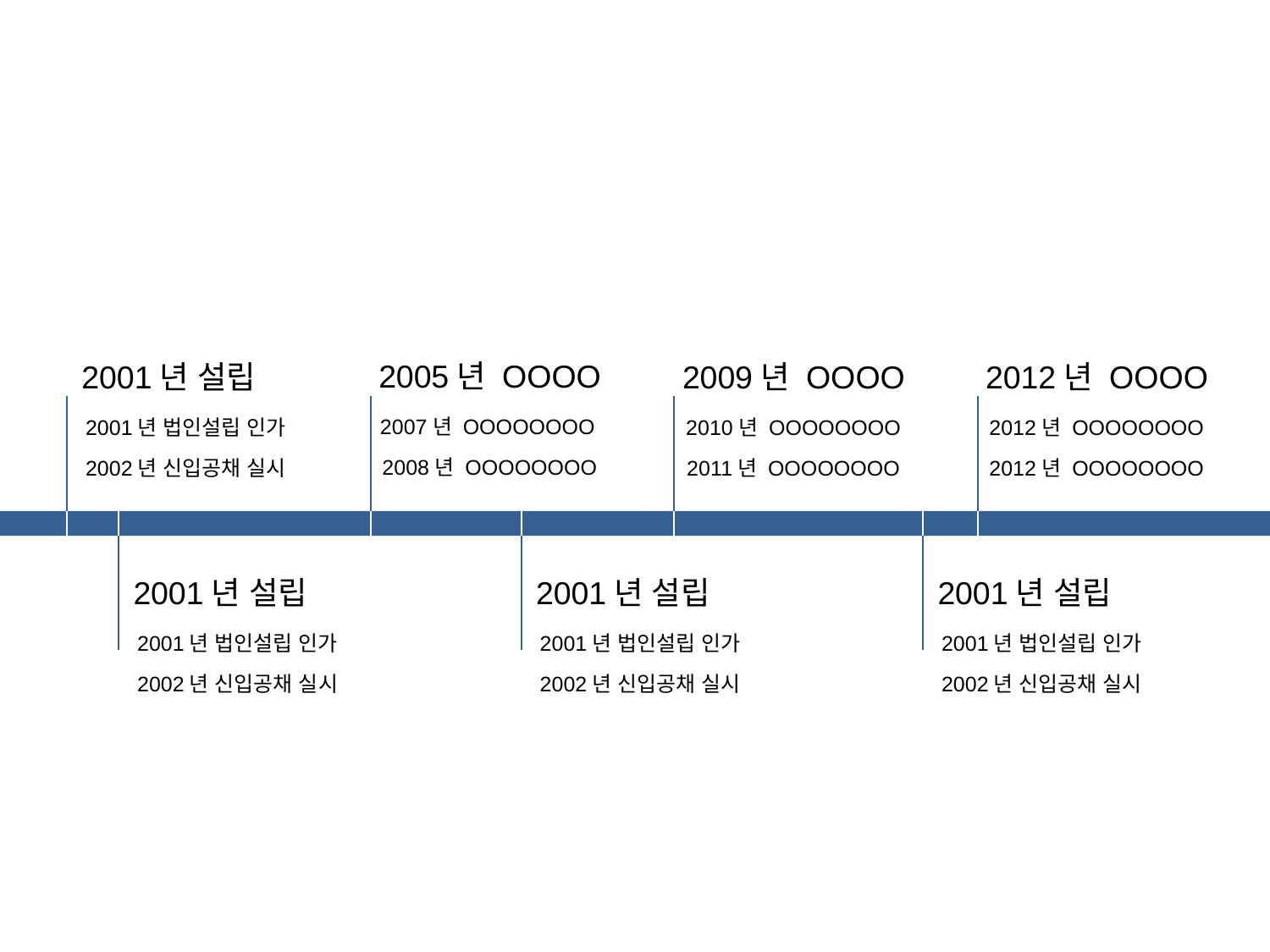

2005년 OOOO
2009년 OOOO
2001년 설립
2012년 OOOO
2007년 OOOOOOOO
2010년 OOOOOOOO
2001년 법인설립 인가
2012년 OOOOOOOO
2008년 OOOOOOOO
2011년 OOOOOOOO
2002년 신입공채 실시
2012년 OOOOOOOO

2001년 설립
2001년 설립
2001년 설립
2001년 법인설립 인가
2001년 법인설립 인가
2001년 법인설립 인가
2002년 신입공채 실시
2002년 신입공채 실시
2002년 신입공채 실시